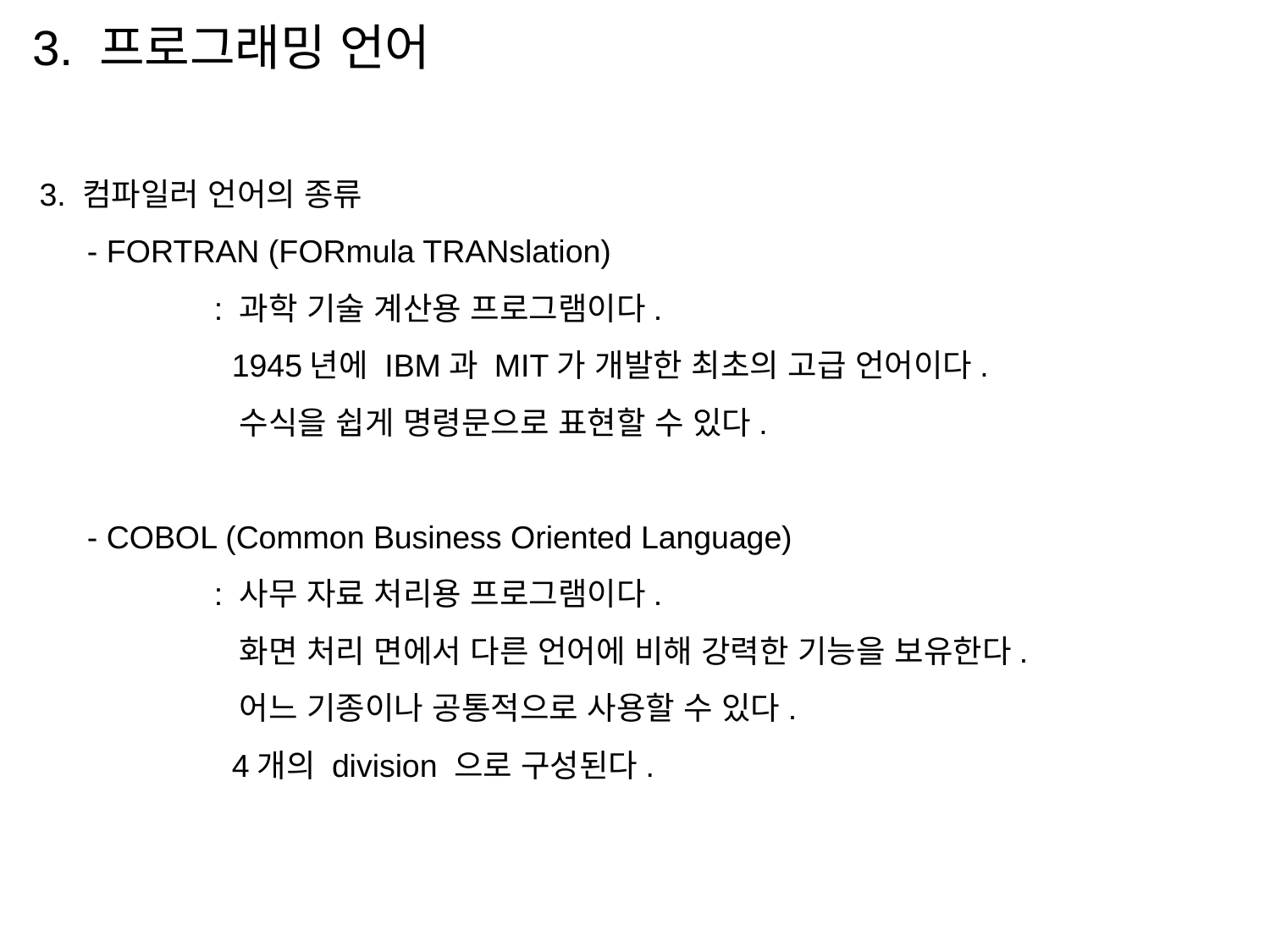

3. 프로그래밍 언어
3. 컴파일러 언어의 종류
	- FORTRAN (FORmula TRANslation)
		: 과학 기술 계산용 프로그램이다.
		  1945년에 IBM과 MIT가 개발한 최초의 고급 언어이다.
		  수식을 쉽게 명령문으로 표현할 수 있다.

	- COBOL (Common Business Oriented Language)
		: 사무 자료 처리용 프로그램이다.
		  화면 처리 면에서 다른 언어에 비해 강력한 기능을 보유한다.
		  어느 기종이나 공통적으로 사용할 수 있다.
		  4개의 division 으로 구성된다.